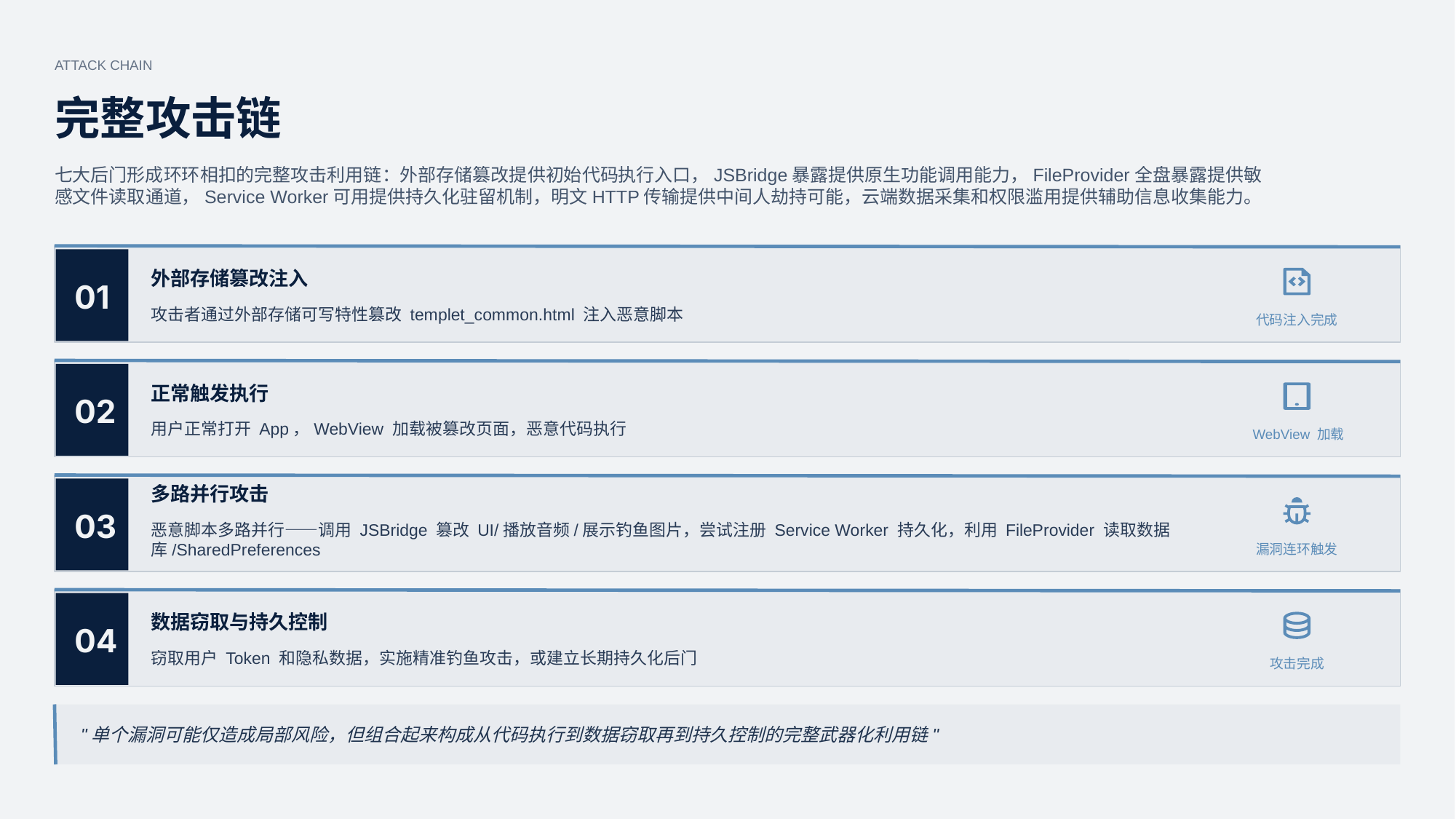

ATTACK CHAIN
完整攻击链
七大后门形成环环相扣的完整攻击利用链：外部存储篡改提供初始代码执行入口，JSBridge暴露提供原生功能调用能力，FileProvider全盘暴露提供敏
感文件读取通道，Service Worker可用提供持久化驻留机制，明文HTTP传输提供中间人劫持可能，云端数据采集和权限滥用提供辅助信息收集能力。

外部存储篡改注入

01
攻击者通过外部存储可写特性篡改 templet_common.html 注入恶意脚本
代码注入完成

正常触发执行

02
用户正常打开 App，WebView 加载被篡改页面，恶意代码执行
WebView 加载

多路并行攻击

03
恶意脚本多路并行——调用 JSBridge 篡改 UI/播放音频/展示钓鱼图片，尝试注册 Service Worker 持久化，利用 FileProvider 读取数据
库/SharedPreferences
漏洞连环触发

数据窃取与持久控制

04
窃取用户 Token 和隐私数据，实施精准钓鱼攻击，或建立长期持久化后门
攻击完成

"单个漏洞可能仅造成局部风险，但组合起来构成从代码执行到数据窃取再到持久控制的完整武器化利用链"